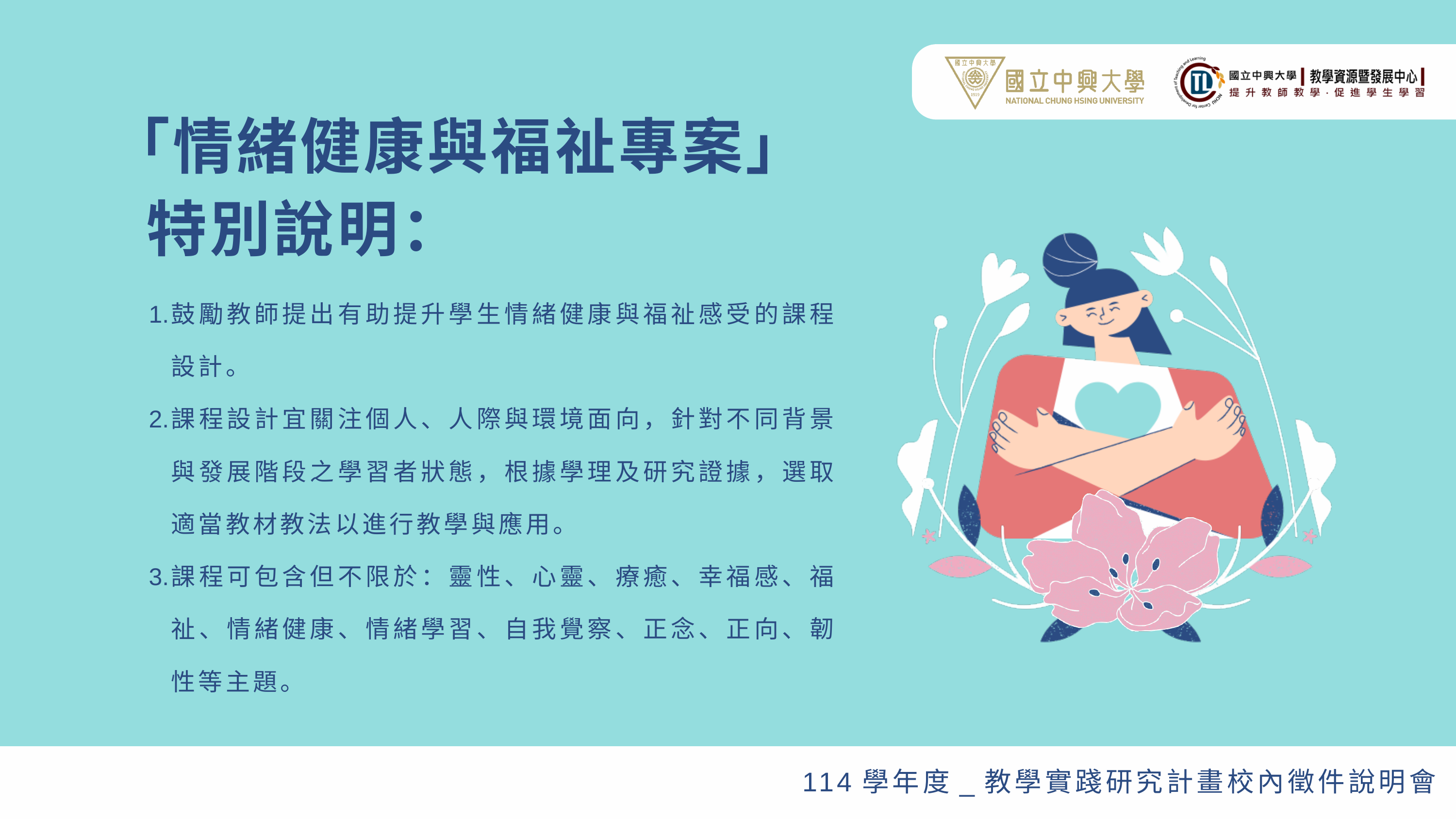

「情緒健康與福祉專案」
特別說明：

鼓勵教師提出有助提升學生情緒健康與福祉感受的課程設計。
課程設計宜關注個人、人際與環境面向，針對不同背景與發展階段之學習者狀態，根據學理及研究證據，選取適當教材教法以進行教學與應用。
課程可包含但不限於：靈性、心靈、療癒、幸福感、福祉、情緒健康、情緒學習、自我覺察、正念、正向、韌性等主題。

114學年度_教學實踐研究計畫校內徵件說明會